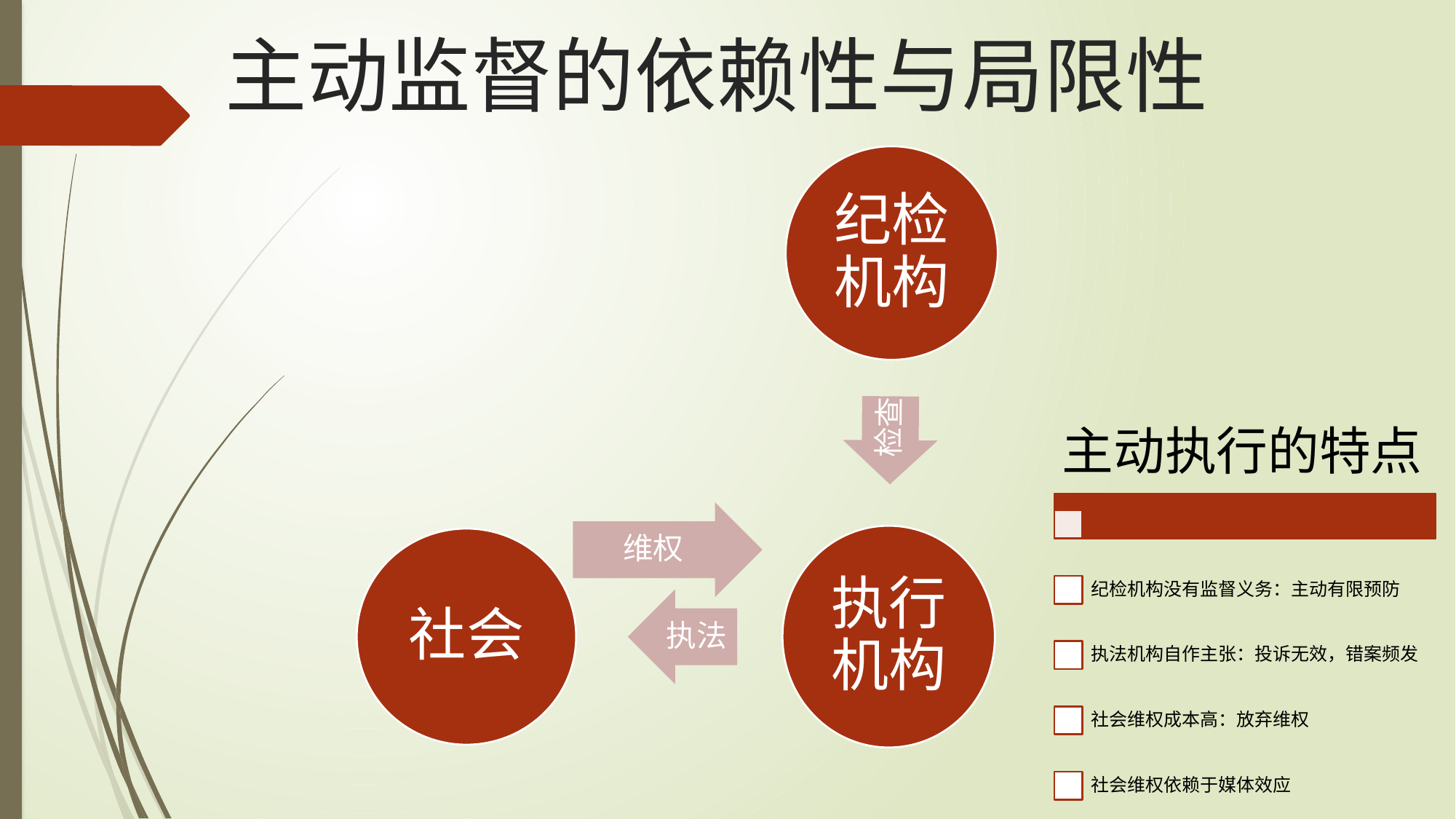

# 主动监督的依赖性与局限性
纪检机构
检查
执行机构
执法
社会
维权
主动执行的特点
纪检机构没有监督义务：主动有限预防
执法机构自作主张：投诉无效，错案频发
社会维权成本高：放弃维权
社会维权依赖于媒体效应